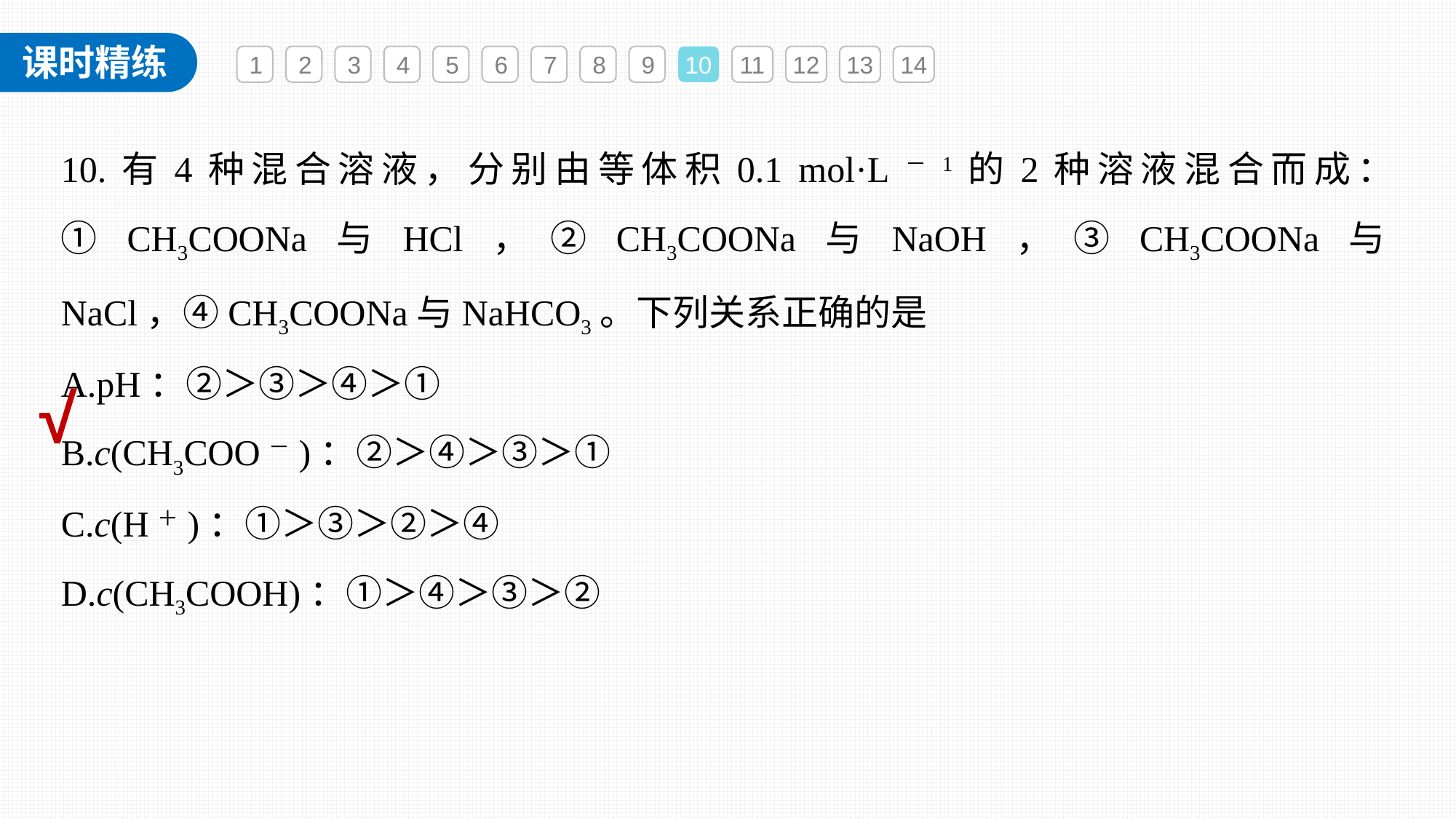

1
2
3
4
5
6
7
8
9
10
11
12
13
14
10.有4种混合溶液，分别由等体积0.1 mol·L－1的2种溶液混合而成：①CH3COONa与HCl，②CH3COONa与NaOH，③CH3COONa与NaCl，④CH3COONa与NaHCO3。下列关系正确的是
A.pH：②＞③＞④＞①
B.c(CH3COO－)：②＞④＞③＞①
C.c(H＋)：①＞③＞②＞④
D.c(CH3COOH)：①＞④＞③＞②
√